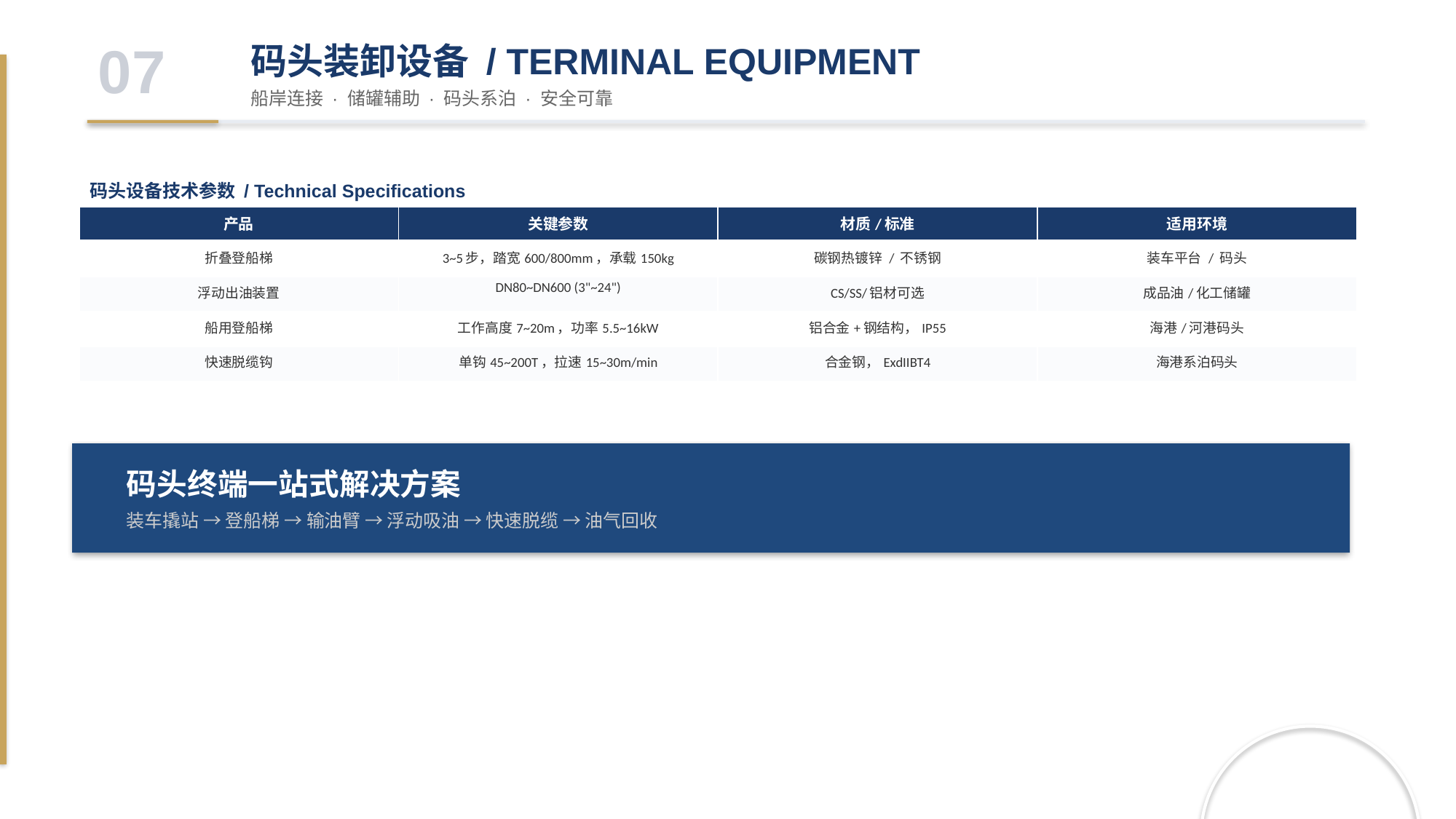

07
码头装卸设备 / TERMINAL EQUIPMENT

船岸连接 · 储罐辅助 · 码头系泊 · 安全可靠

码头设备技术参数 / Technical Specifications
| 产品 | 关键参数 | 材质/标准 | 适用环境 |
| --- | --- | --- | --- |
| 折叠登船梯 | 3~5步，踏宽600/800mm，承载150kg | 碳钢热镀锌 / 不锈钢 | 装车平台 / 码头 |
| 浮动出油装置 | DN80~DN600 (3"~24") | CS/SS/铝材可选 | 成品油/化工储罐 |
| 船用登船梯 | 工作高度7~20m，功率5.5~16kW | 铝合金+钢结构，IP55 | 海港/河港码头 |
| 快速脱缆钩 | 单钩45~200T，拉速15~30m/min | 合金钢，ExdIIBT4 | 海港系泊码头 |

码头终端一站式解决方案
装车撬站 → 登船梯 → 输油臂 → 浮动吸油 → 快速脱缆 → 油气回收